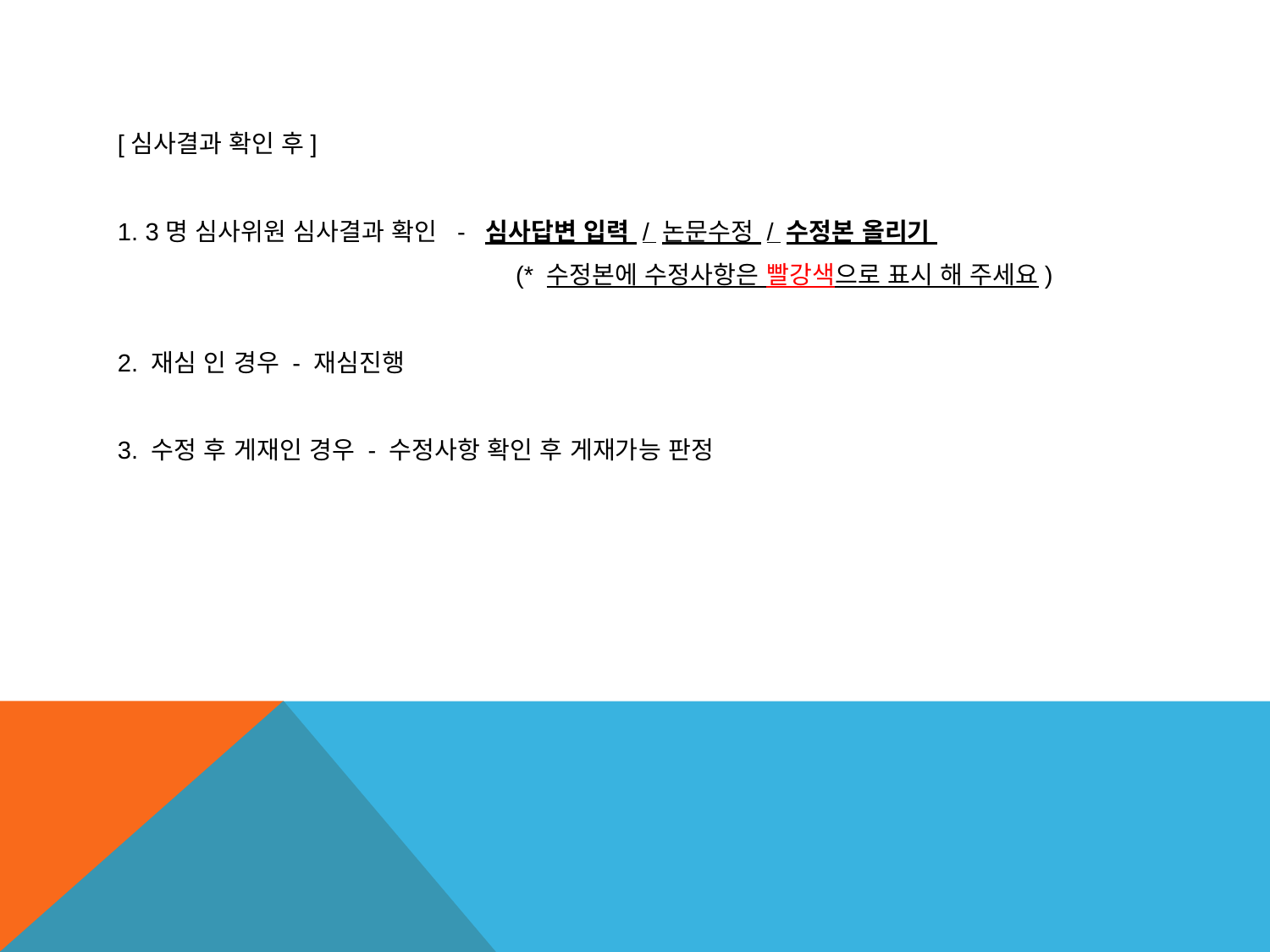

[심사결과 확인 후]
​
1. 3명 심사위원 심사결과 확인  -  심사답변 입력 / 논문수정 / 수정본 올리기
                                                         ​(* 수정본에 수정사항은 빨강색으로 표시 해 주세요)

2. 재심 인 경우 - 재심진행

3. 수정 후 게재인 경우 - 수정사항 확인 후 게재가능 판정